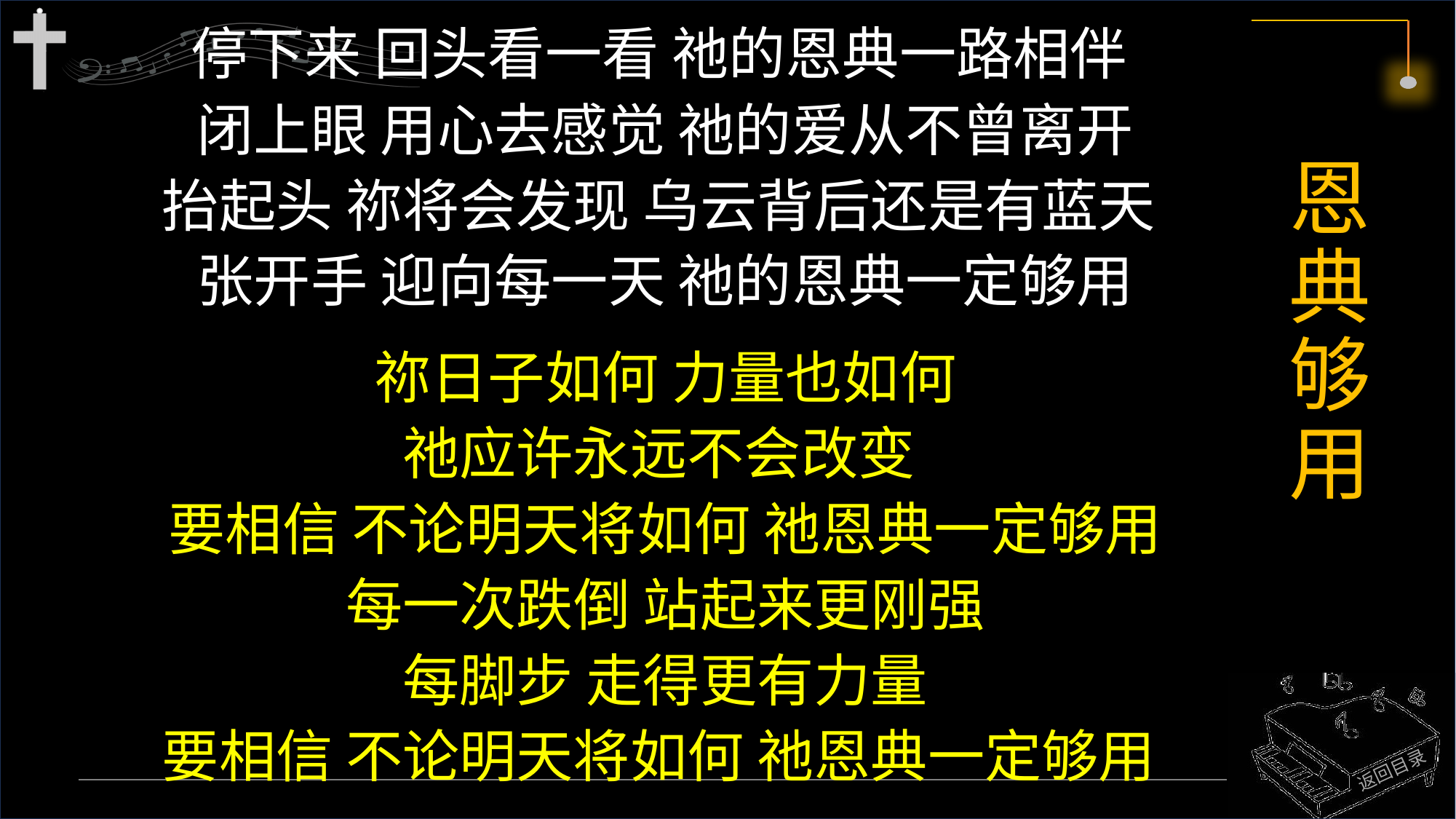

停下来 回头看一看 祂的恩典一路相伴
闭上眼 用心去感觉 祂的爱从不曾离开
抬起头 祢将会发现 乌云背后还是有蓝天
张开手 迎向每一天 祂的恩典一定够用

祢日子如何 力量也如何
祂应许永远不会改变
要相信 不论明天将如何 祂恩典一定够用
每一次跌倒 站起来更刚强
每脚步 走得更有力量
要相信 不论明天将如何 祂恩典一定够用
# 恩典够用